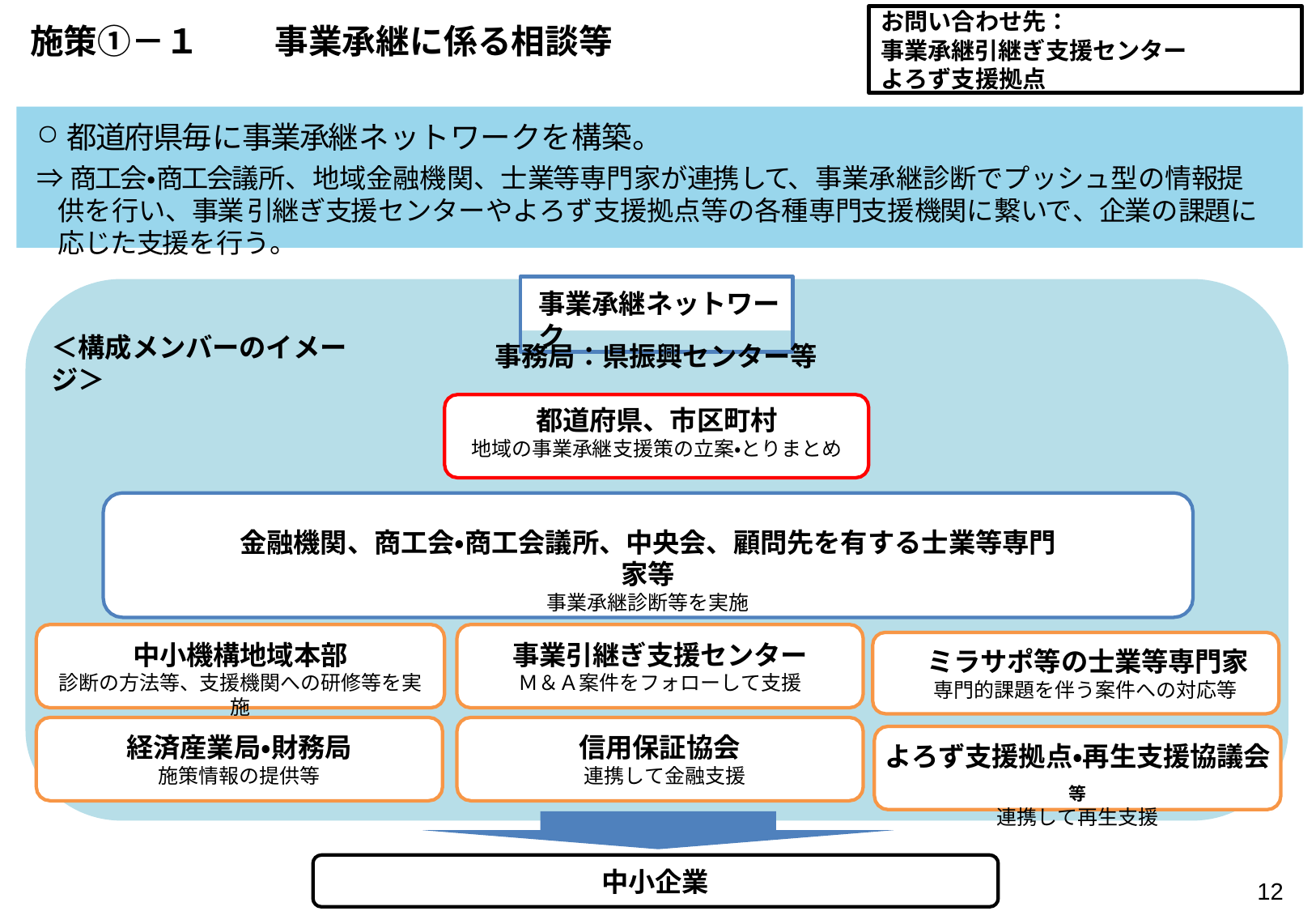

お問い合わせ先：
事業承継引継ぎ支援センター
よろず支援拠点
# 施策①－１	事業承継に係る相談等

都道府県毎に事業承継ネットワークを構築。
⇒商工会・商工会議所、地域金融機関、士業等専門家が連携して、事業承継診断でプッシュ型の情報提供を行い、事業 引継ぎ支援センターやよろず支援拠点等の各種専門支援機関に繋いで、企業の課題に応じた支援を行う。

事業承継ネットワーク

＜構成メンバーのイメージ＞
事務局：県振興センター等
都道府県、市区町村
地域の事業承継支援策の立案・とりまとめ

金融機関、商工会・商工会議所、中央会、顧問先を有する士業等専門家等
事業承継診断等を実施

中小機構地域本部
診断の方法等、支援機関への研修等を実施
事業引継ぎ支援センター
Ｍ＆Ａ案件をフォローして支援
ミラサポ等の士業等専門家
専門的課題を伴う案件への対応等

経済産業局・財務局
施策情報の提供等
信用保証協会
連携して金融支援
よろず支援拠点・再生支援協議会等
連携して再生支援

中小企業
12